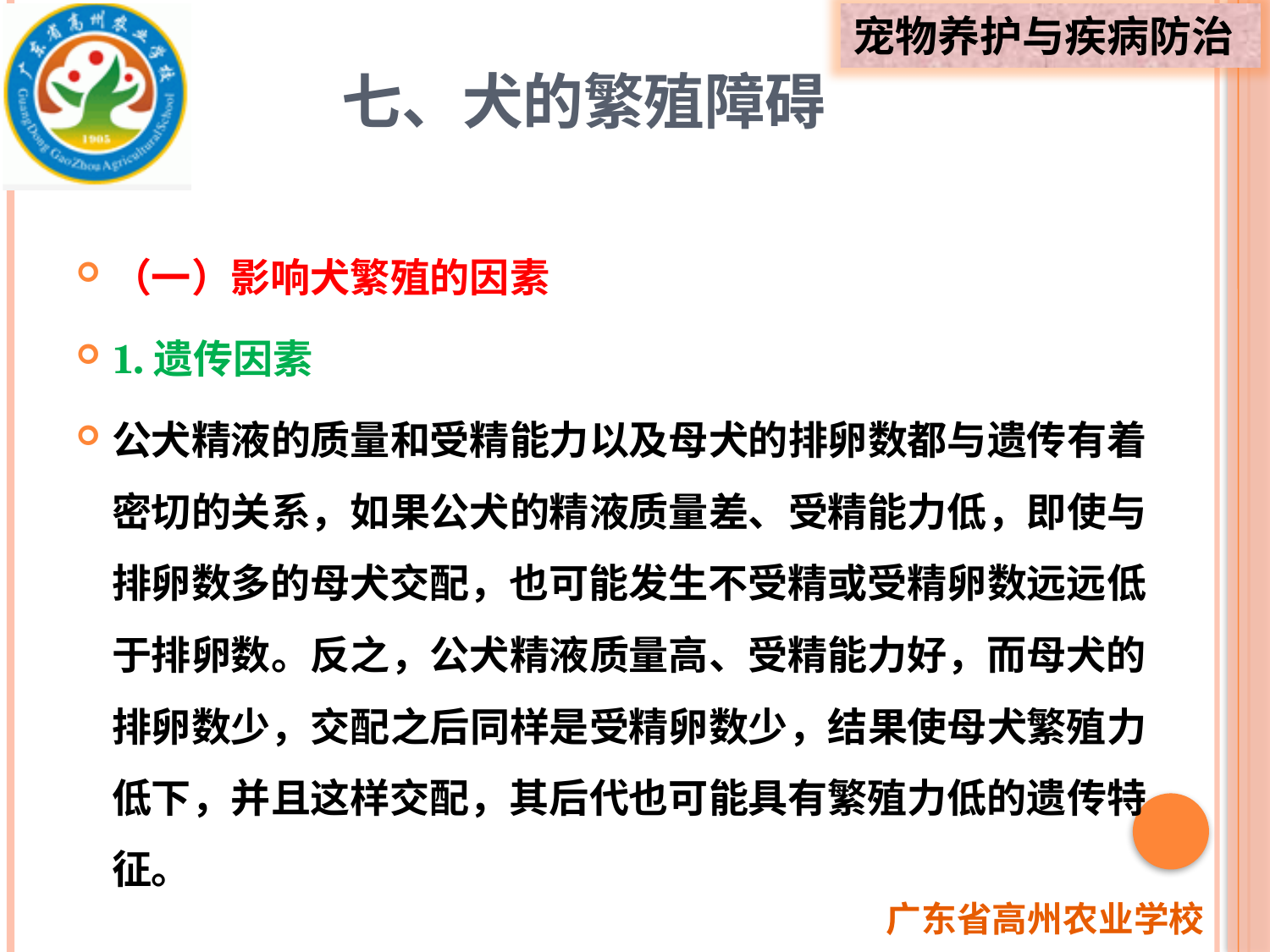

# 七、犬的繁殖障碍
（一）影响犬繁殖的因素
1.遗传因素
公犬精液的质量和受精能力以及母犬的排卵数都与遗传有着密切的关系，如果公犬的精液质量差、受精能力低，即使与排卵数多的母犬交配，也可能发生不受精或受精卵数远远低于排卵数。反之，公犬精液质量高、受精能力好，而母犬的排卵数少，交配之后同样是受精卵数少，结果使母犬繁殖力低下，并且这样交配，其后代也可能具有繁殖力低的遗传特征。